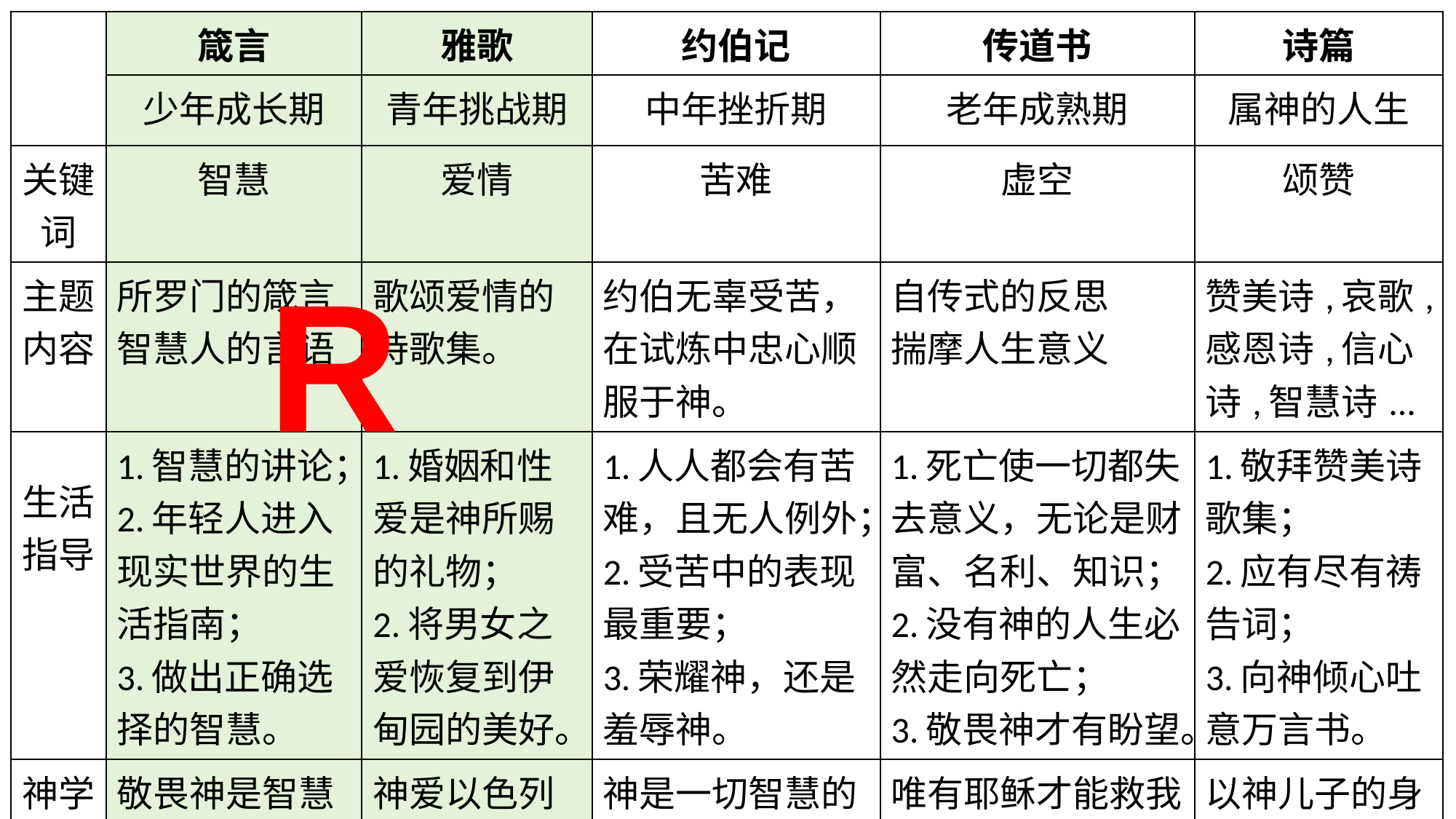

|  | 箴言 | 雅歌 | 约伯记 | 传道书 | 诗篇 |
| --- | --- | --- | --- | --- | --- |
|  | 少年成长期 | 青年挑战期 | 中年挫折期 | 老年成熟期 | 属神的人生 |
| 关键词 | 智慧 | 爱情 | 苦难 | 虚空 | 颂赞 |
| 主题内容 | 所罗门的箴言 智慧人的言语 | 歌颂爱情的诗歌集。 | 约伯无辜受苦，在试炼中忠心顺服于神。 | 自传式的反思 揣摩人生意义 | 赞美诗,哀歌,感恩诗,信心诗,智慧诗... |
| 生活指导 | 1.智慧的讲论； 2.年轻人进入现实世界的生活指南； 3.做出正确选择的智慧。 | 1.婚姻和性爱是神所赐的礼物； 2.将男女之爱恢复到伊甸园的美好。 | 1.人人都会有苦难，且无人例外； 2.受苦中的表现最重要； 3.荣耀神，还是羞辱神。 | 1.死亡使一切都失去意义，无论是财富、名利、知识； 2.没有神的人生必然走向死亡； 3.敬畏神才有盼望。 | 1.敬拜赞美诗歌集； 2.应有尽有祷告词； 3.向神倾心吐意万言书。 |
| 神学意义 | 敬畏神是智慧的开端 | 神爱以色列 基督爱教会 | 神是一切智慧的源头 | 唯有耶稣才能救我们脱离虚空世界 | 以神儿子的身份，与神灵交。 |
R